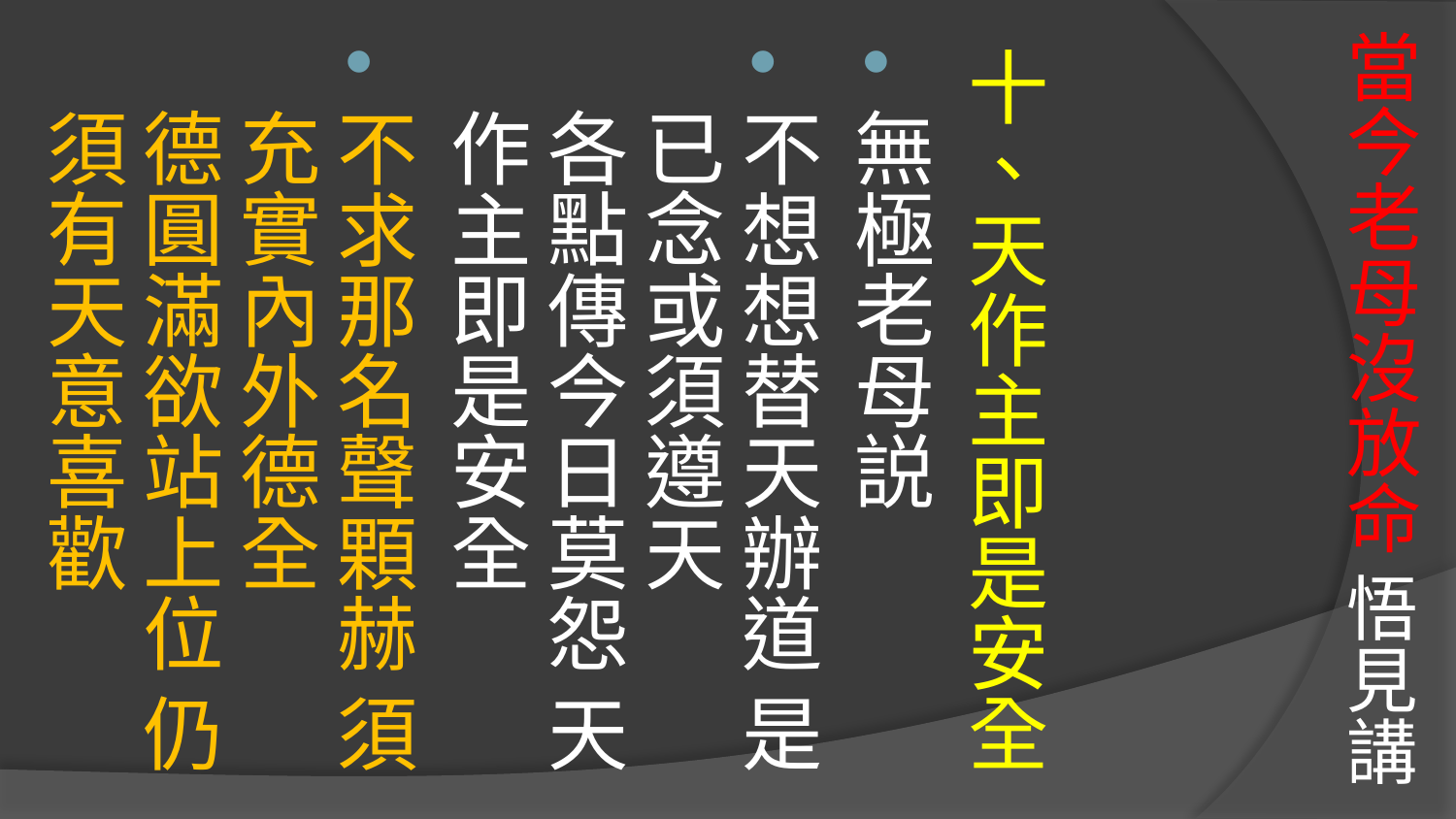

# 當今老母沒放命 悟見講
十、天作主即是安全
無極老母説
不想想替天辦道 是已念或須遵天
各點傳今日莫怨 天作主即是安全
不求那名聲顆赫 須充實內外德全
德圓滿欲站上位 仍須有天意喜歡